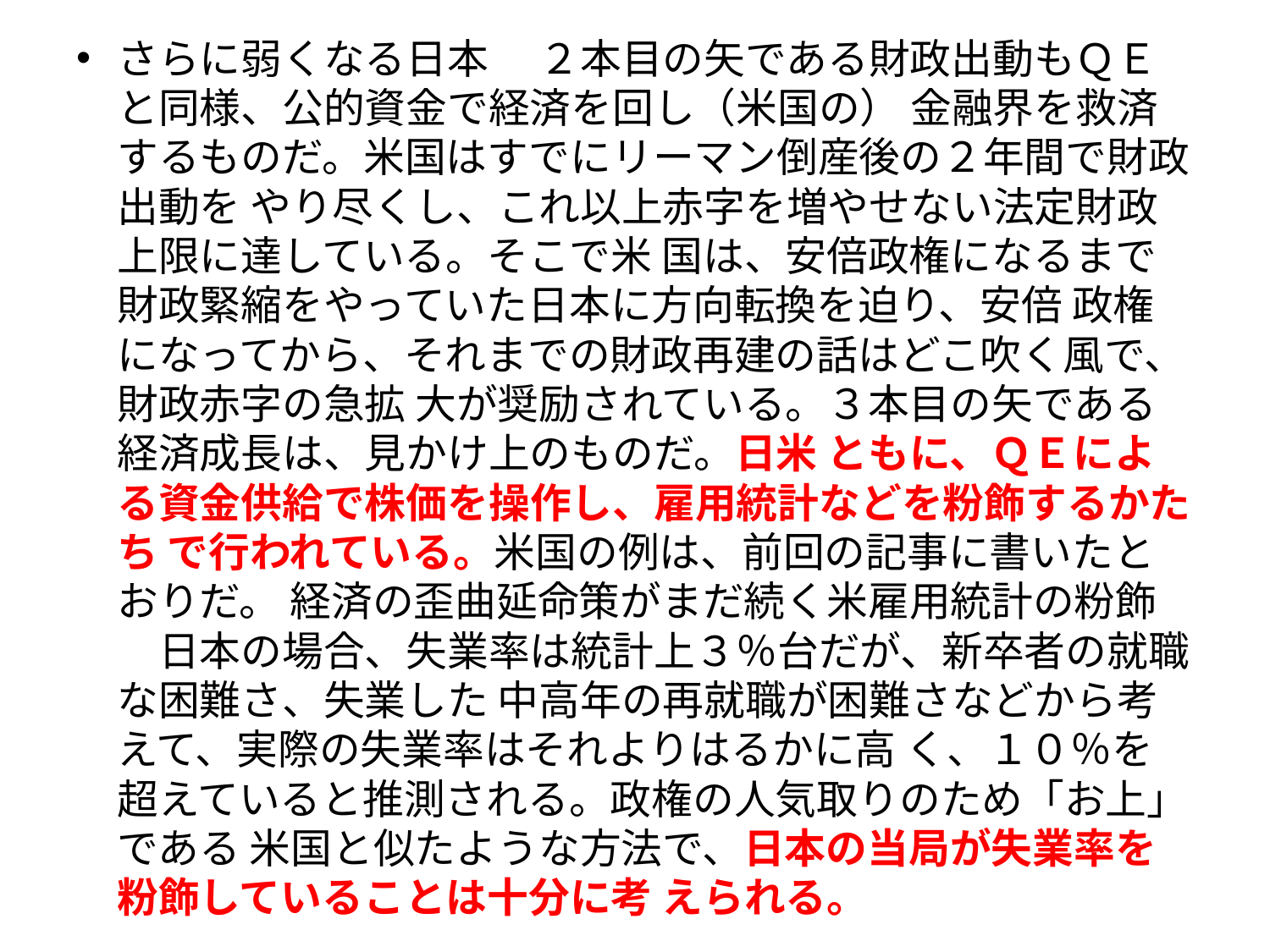

さらに弱くなる日本 　２本目の矢である財政出動もＱＥと同様、公的資金で経済を回し（米国の） 金融界を救済するものだ。米国はすでにリーマン倒産後の２年間で財政出動を やり尽くし、これ以上赤字を増やせない法定財政上限に達している。そこで米 国は、安倍政権になるまで財政緊縮をやっていた日本に方向転換を迫り、安倍 政権になってから、それまでの財政再建の話はどこ吹く風で、財政赤字の急拡 大が奨励されている。３本目の矢である経済成長は、見かけ上のものだ。日米 ともに、ＱＥによる資金供給で株価を操作し、雇用統計などを粉飾するかたち で行われている。米国の例は、前回の記事に書いたとおりだ。 経済の歪曲延命策がまだ続く米雇用統計の粉飾 　日本の場合、失業率は統計上３％台だが、新卒者の就職な困難さ、失業した 中高年の再就職が困難さなどから考えて、実際の失業率はそれよりはるかに高 く、１０％を超えていると推測される。政権の人気取りのため「お上」である 米国と似たような方法で、日本の当局が失業率を粉飾していることは十分に考 えられる。